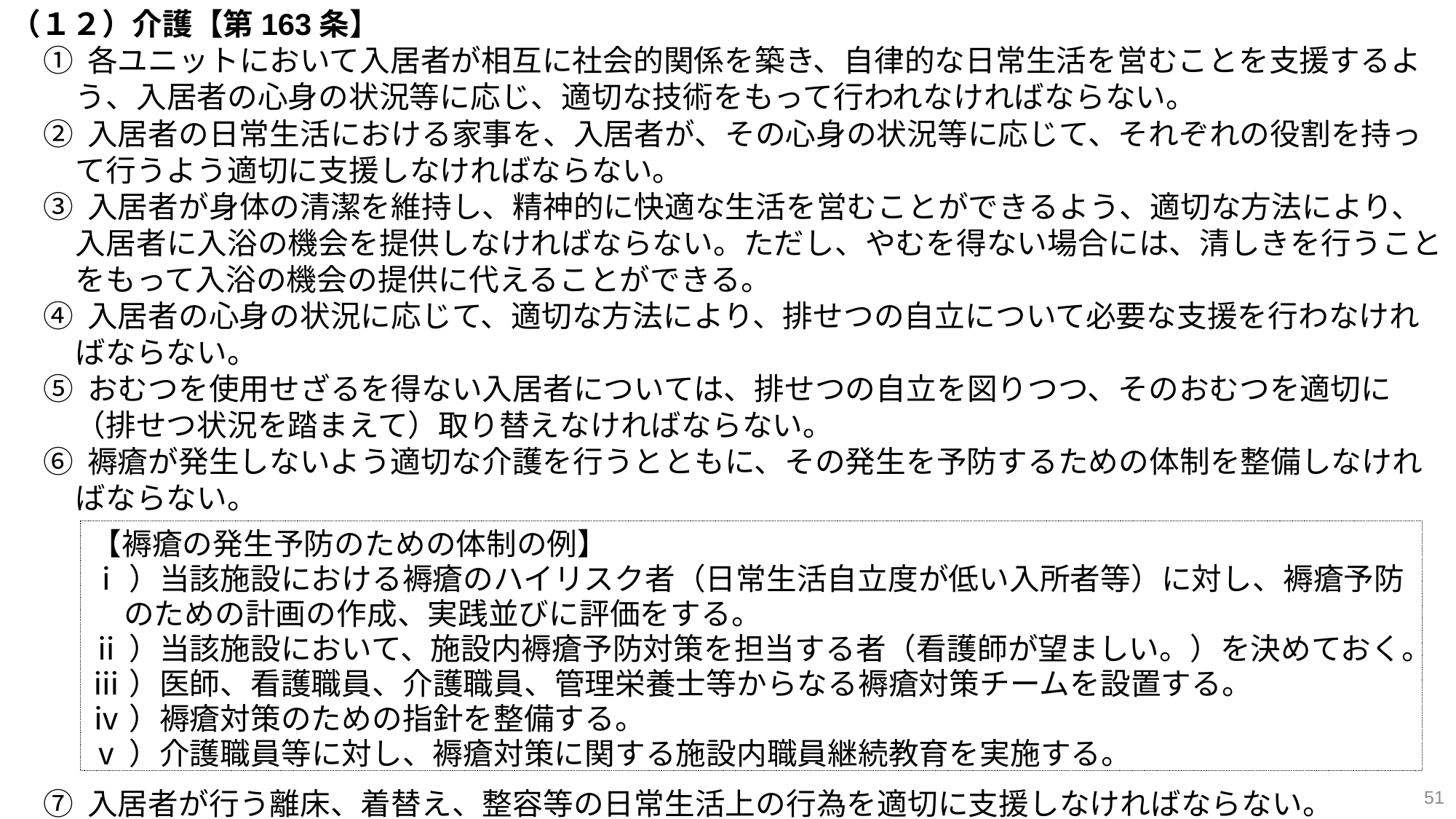

（１２）介護【第163条】
① 各ユニットにおいて入居者が相互に社会的関係を築き、自律的な日常生活を営むことを支援するよう、入居者の心身の状況等に応じ、適切な技術をもって行われなければならない。
② 入居者の日常生活における家事を、入居者が、その心身の状況等に応じて、それぞれの役割を持って行うよう適切に支援しなければならない。
③ 入居者が身体の清潔を維持し、精神的に快適な生活を営むことができるよう、適切な方法により、入居者に入浴の機会を提供しなければならない。ただし、やむを得ない場合には、清しきを行うことをもって入浴の機会の提供に代えることができる。
④ 入居者の心身の状況に応じて、適切な方法により、排せつの自立について必要な支援を行わなければならない。
⑤ おむつを使用せざるを得ない入居者については、排せつの自立を図りつつ、そのおむつを適切に（排せつ状況を踏まえて）取り替えなければならない。
⑥ 褥瘡が発生しないよう適切な介護を行うとともに、その発生を予防するための体制を整備しなければならない。

⑦ 入居者が行う離床、着替え、整容等の日常生活上の行為を適切に支援しなければならない。
【褥瘡の発生予防のための体制の例】
ⅰ）当該施設における褥瘡のハイリスク者（日常生活自立度が低い入所者等）に対し、褥瘡予防のための計画の作成、実践並びに評価をする。
ⅱ）当該施設において、施設内褥瘡予防対策を担当する者（看護師が望ましい。）を決めておく。
ⅲ）医師、看護職員、介護職員、管理栄養士等からなる褥瘡対策チームを設置する。
ⅳ）褥瘡対策のための指針を整備する。
ⅴ）介護職員等に対し、褥瘡対策に関する施設内職員継続教育を実施する。
51